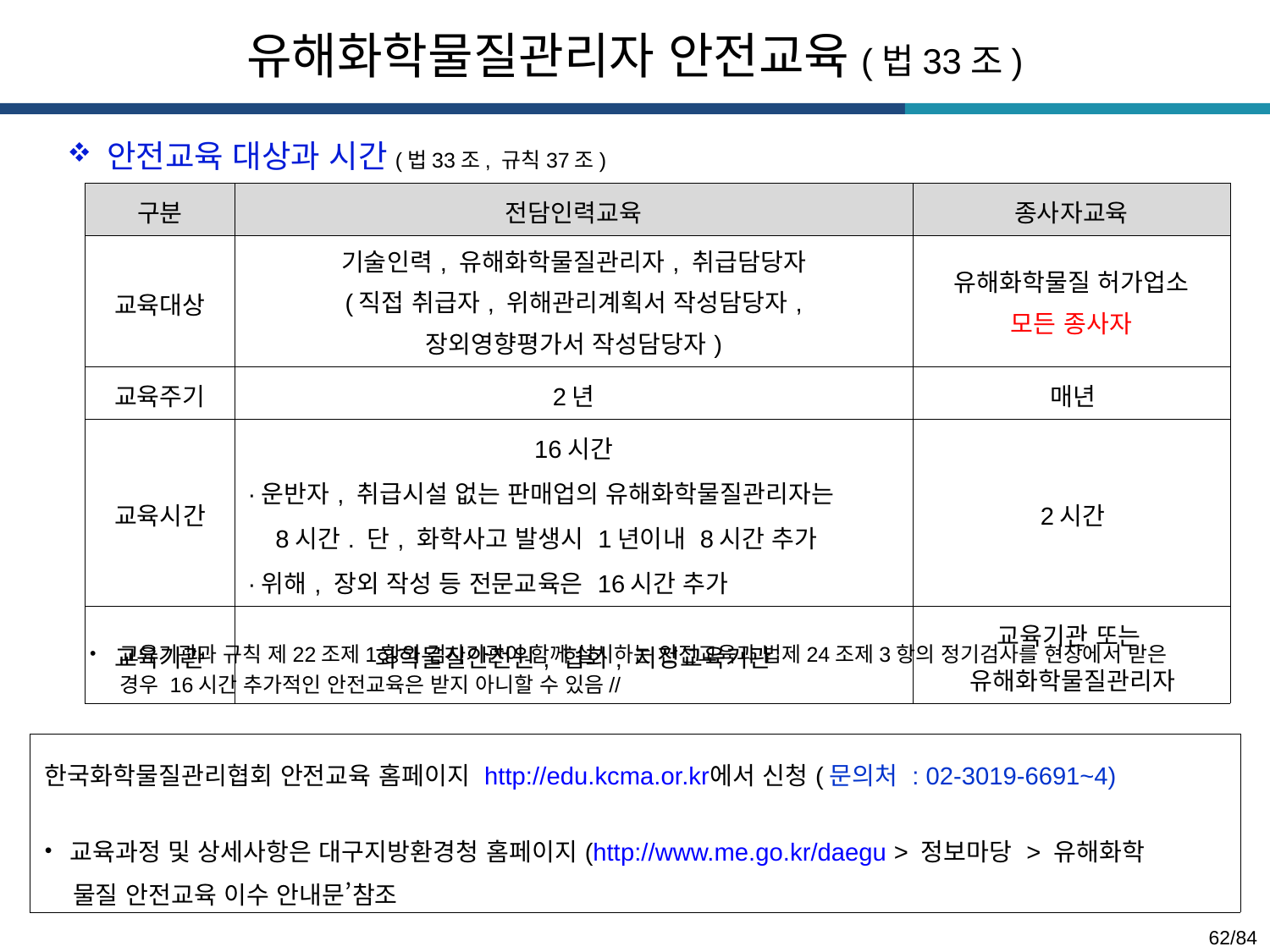

유해화학물질관리자 안전교육(법33조)
안전교육 대상과 시간(법33조, 규칙37조)
| 구분 | 전담인력교육 | 종사자교육 |
| --- | --- | --- |
| 교육대상 | 기술인력, 유해화학물질관리자, 취급담당자 (직접 취급자, 위해관리계획서 작성담당자, 장외영향평가서 작성담당자) | 유해화학물질 허가업소 모든 종사자 |
| 교육주기 | 2년 | 매년 |
| 교육시간 | 16시간 ·운반자, 취급시설 없는 판매업의 유해화학물질관리자는 8시간. 단, 화학사고 발생시 1년이내 8시간 추가 ·위해, 장외 작성 등 전문교육은 16시간 추가 | 2시간 |
| 교육기관 | 화학물질안전원, 협회, 지정교육기관 | 교육기관 또는 유해화학물질관리자 |
교육기관과 규칙 제22조제1항의 검사기관이 함께 실시하는 안전교육과 법제24조제3항의 정기검사를 현장에서 받은 경우 16시간 추가적인 안전교육은 받지 아니할 수 있음//
| 한국화학물질관리협회 안전교육 홈페이지 http://edu.kcma.or.kr에서 신청(문의처 : 02-3019-6691~4) 교육과정 및 상세사항은 대구지방환경청 홈페이지(http://www.me.go.kr/daegu > 정보마당 > 유해화학 물질 안전교육 이수 안내문’참조 |
| --- |